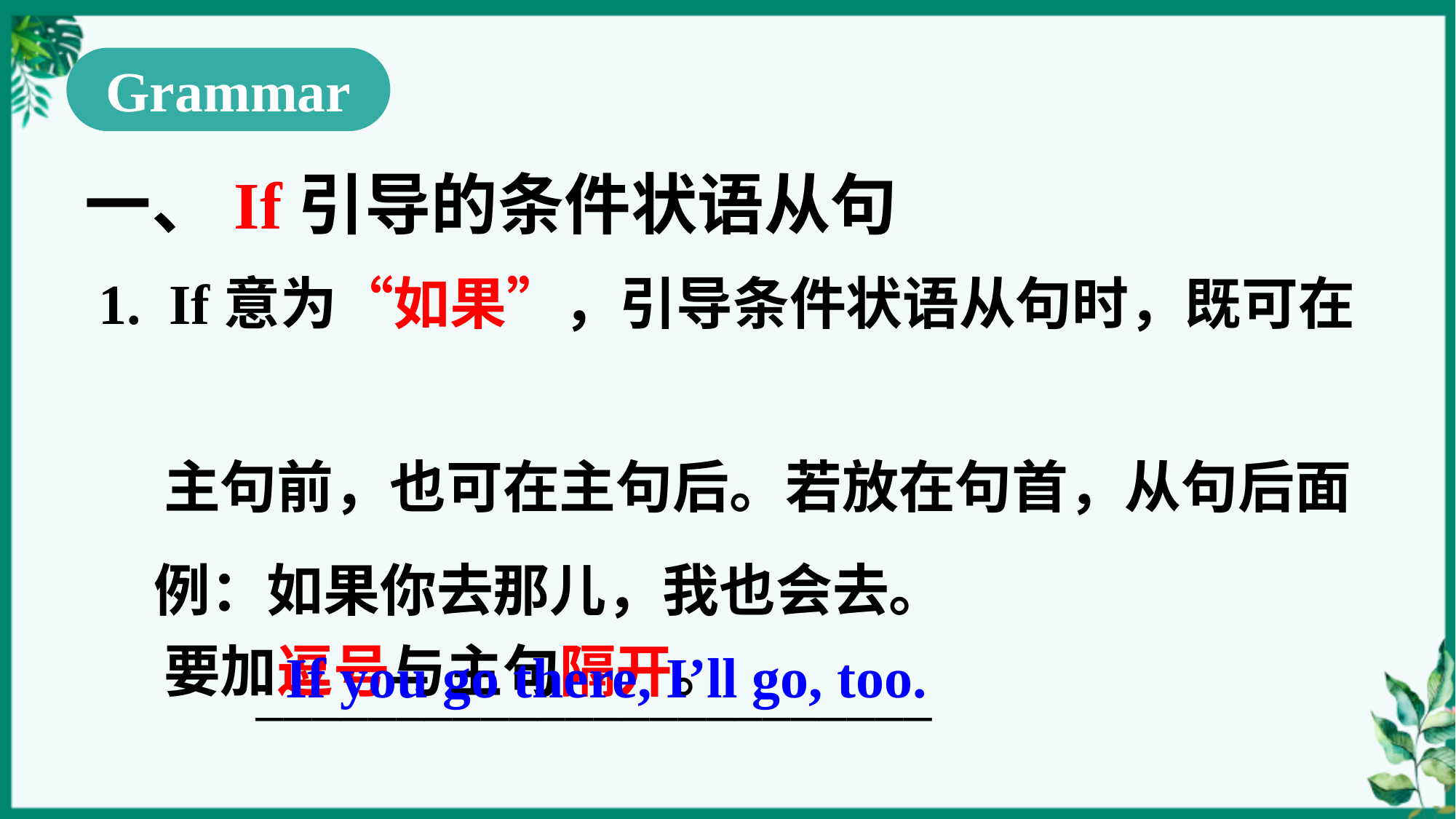

Grammar
一、If引导的条件状语从句
1.  If意为“如果”，引导条件状语从句时，既可在
    主句前，也可在主句后。若放在句首，从句后面
    要加逗号与主句隔开。
例：如果你去那儿，我也会去。
        ________________________
If you go there, I’ll go, too.